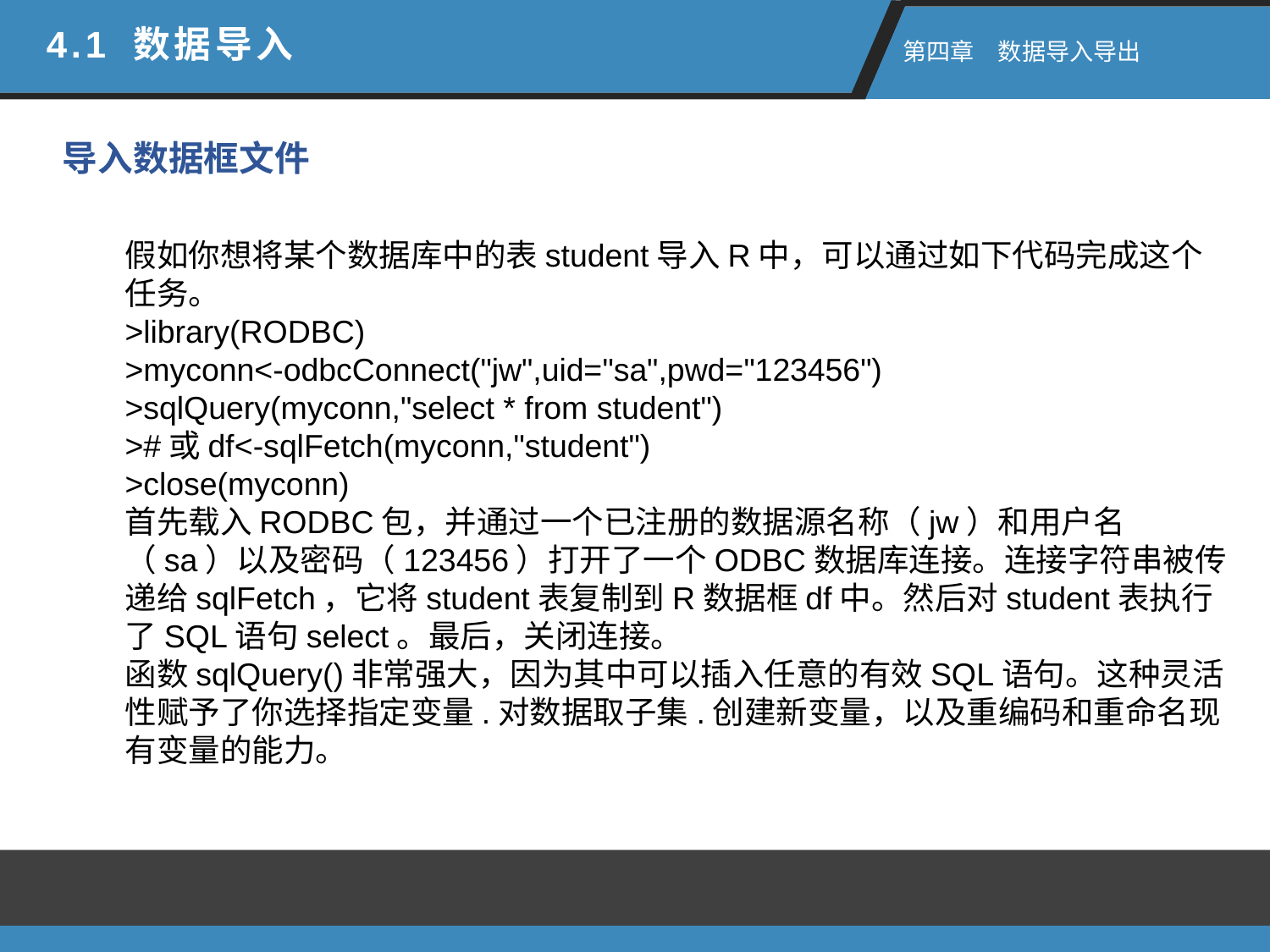

4.1 数据导入
  第四章　数据导入导出
导入数据框文件
假如你想将某个数据库中的表student导入R中，可以通过如下代码完成这个任务。
>library(RODBC)
>myconn<-odbcConnect("jw",uid="sa",pwd="123456")
>sqlQuery(myconn,"select * from student")
>#或df<-sqlFetch(myconn,"student")
>close(myconn)
首先载入RODBC包，并通过一个已注册的数据源名称（jw）和用户名（sa）以及密码（123456）打开了一个ODBC数据库连接。连接字符串被传递给sqlFetch，它将student表复制到R数据框df中。然后对student表执行了SQL语句select。最后，关闭连接。
函数sqlQuery()非常强大，因为其中可以插入任意的有效SQL语句。这种灵活性赋予了你选择指定变量.对数据取子集.创建新变量，以及重编码和重命名现有变量的能力。